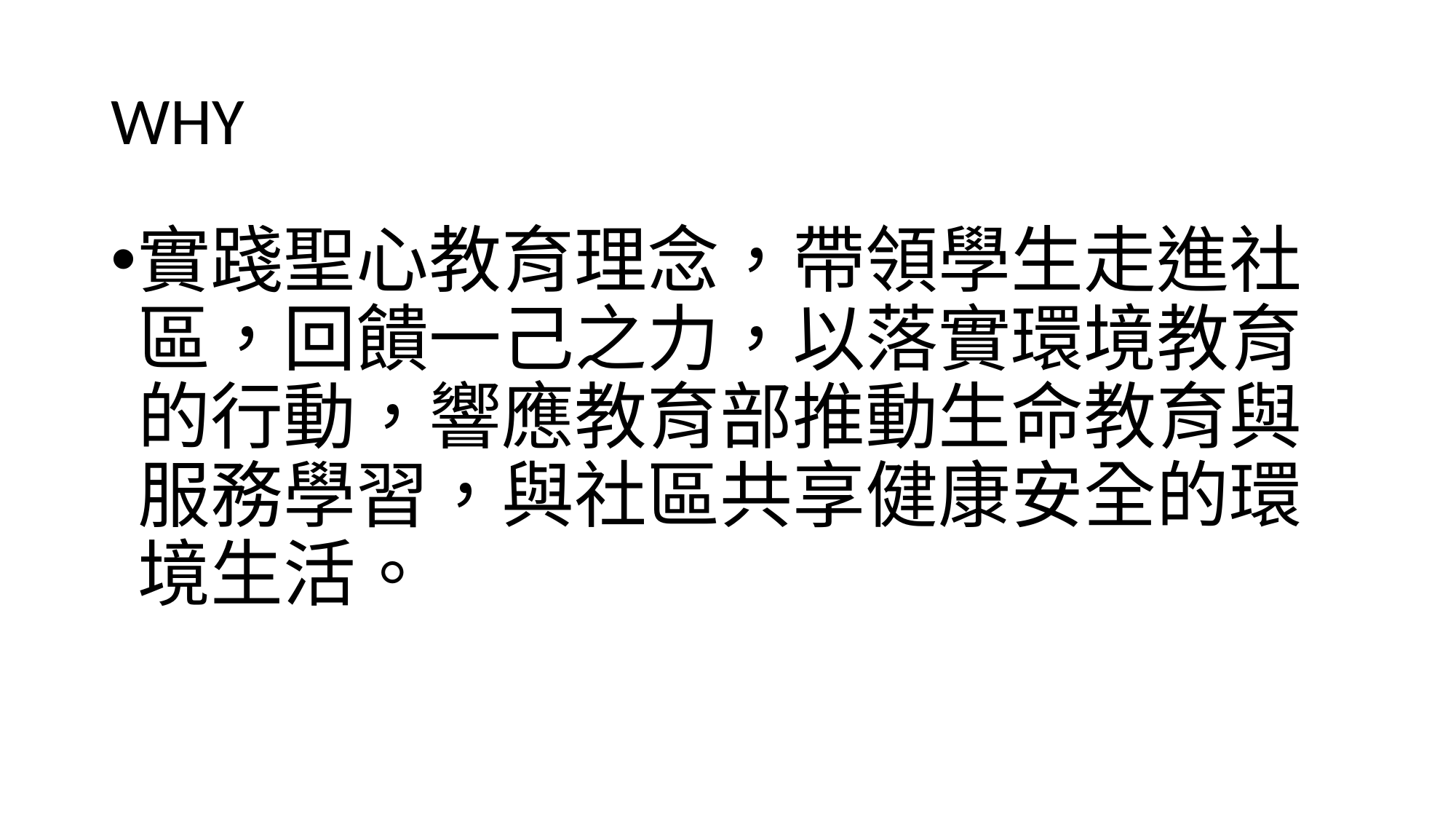

# WHY
實踐聖心教育理念，帶領學生走進社區，回饋一己之力，以落實環境教育的行動，響應教育部推動生命教育與服務學習，與社區共享健康安全的環境生活。